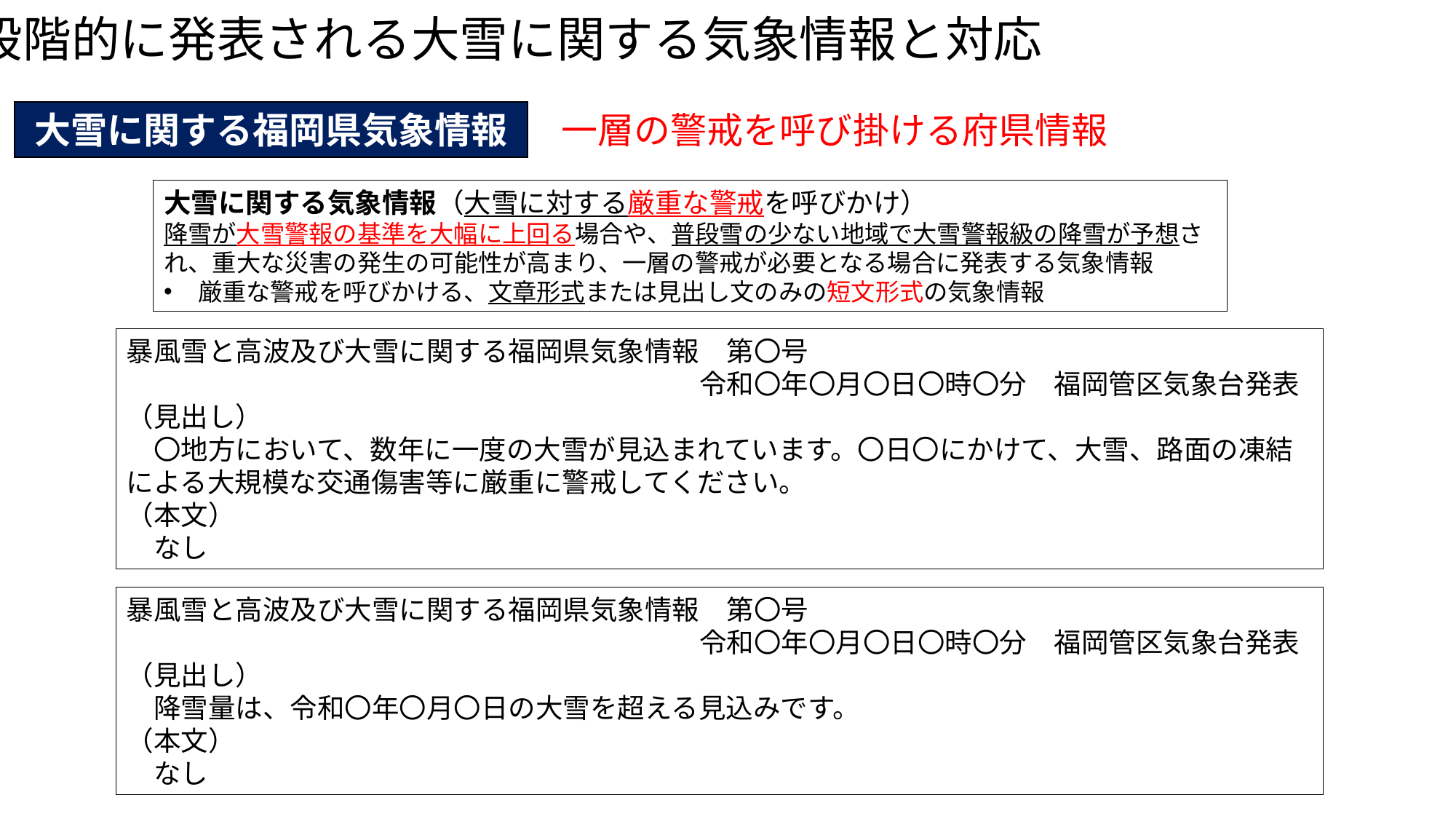

段階的に発表される大雪に関する気象情報と対応
一層の警戒を呼び掛ける府県情報
大雪に関する福岡県気象情報
大雪に関する気象情報（大雪に対する厳重な警戒を呼びかけ）
降雪が大雪警報の基準を大幅に上回る場合や、普段雪の少ない地域で大雪警報級の降雪が予想され、重大な災害の発生の可能性が高まり、一層の警戒が必要となる場合に発表する気象情報
厳重な警戒を呼びかける、文章形式または見出し文のみの短文形式の気象情報
暴風雪と高波及び大雪に関する福岡県気象情報　第〇号
　　　　　　　　　　　　　　　　　　　　　令和〇年〇月〇日〇時〇分　福岡管区気象台発表
（見出し）
　〇地方において、数年に一度の大雪が見込まれています。〇日〇にかけて、大雪、路面の凍結による大規模な交通傷害等に厳重に警戒してください。
（本文）
　なし
暴風雪と高波及び大雪に関する福岡県気象情報　第〇号
　　　　　　　　　　　　　　　　　　　　　令和〇年〇月〇日〇時〇分　福岡管区気象台発表
（見出し）
　降雪量は、令和〇年〇月〇日の大雪を超える見込みです。
（本文）
　なし